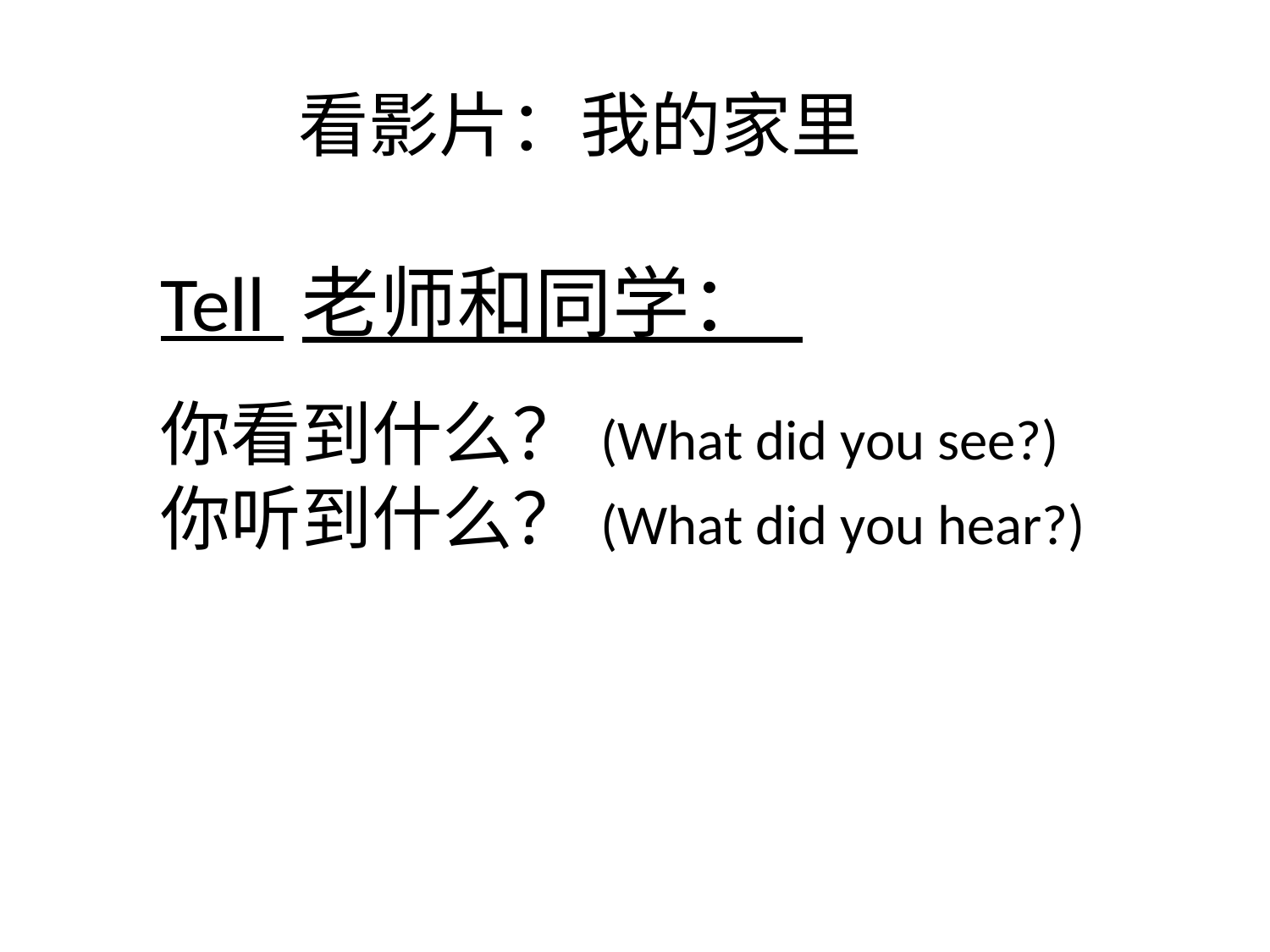

看影片：我的家里
Tell 老师和同学：
你看到什么？(What did you see?)
你听到什么？(What did you hear?)